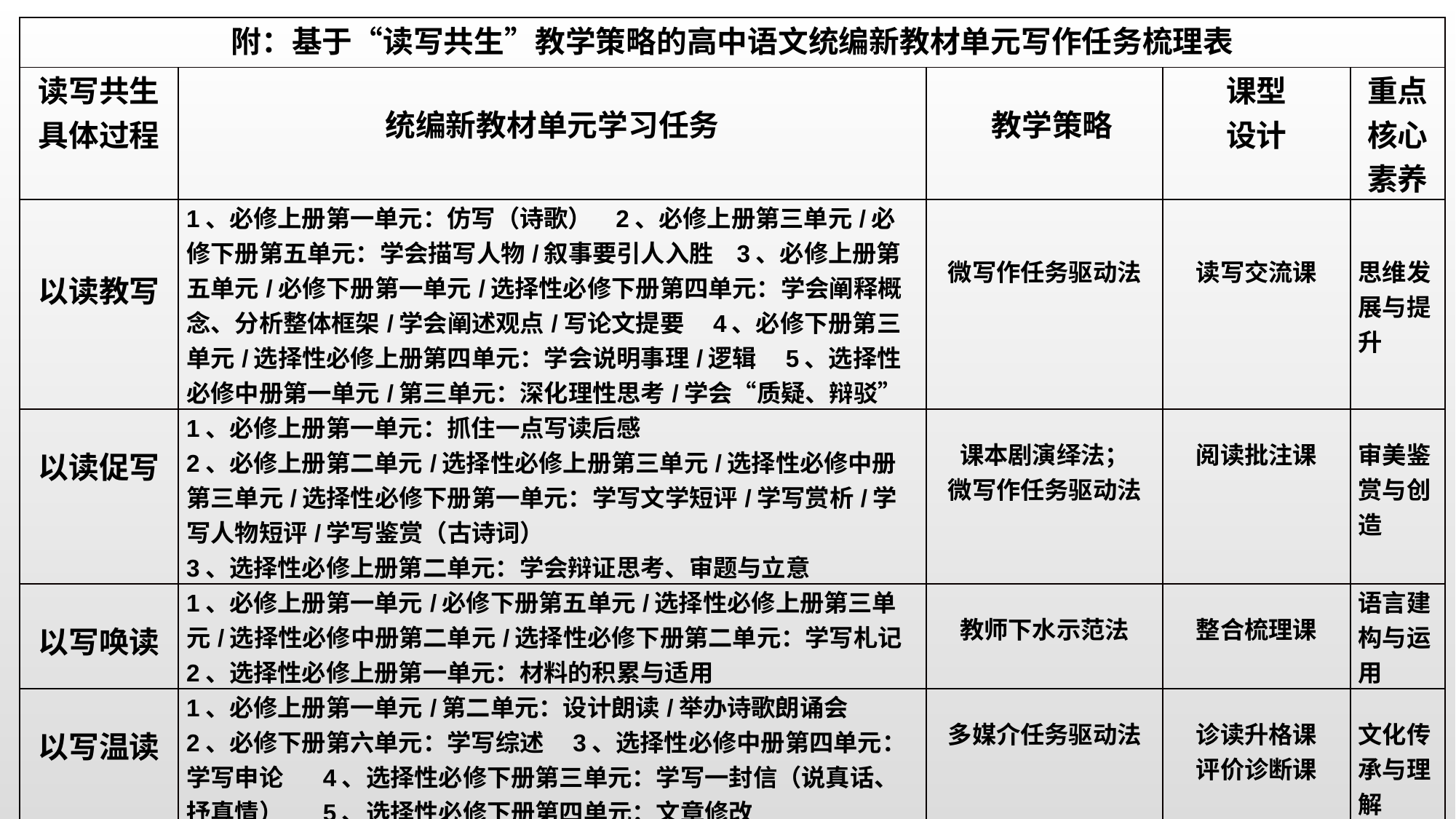

| 附：基于“读写共生”教学策略的高中语文统编新教材单元写作任务梳理表 |  |  |  |  |
| --- | --- | --- | --- | --- |
| 读写共生具体过程 | 统编新教材单元学习任务 | 教学策略 | 课型 设计 | 重点核心素养 |
| 以读教写 | 1、必修上册第一单元：仿写（诗歌） 2、必修上册第三单元/必修下册第五单元：学会描写人物/叙事要引人入胜 3、必修上册第五单元/必修下册第一单元/选择性必修下册第四单元：学会阐释概念、分析整体框架/学会阐述观点/写论文提要 4、必修下册第三单元/选择性必修上册第四单元：学会说明事理/逻辑 5、选择性必修中册第一单元/第三单元：深化理性思考/学会“质疑、辩驳” | 微写作任务驱动法 | 读写交流课 | 思维发展与提升 |
| 以读促写 | 1、必修上册第一单元：抓住一点写读后感 2、必修上册第二单元/选择性必修上册第三单元/选择性必修中册第三单元/选择性必修下册第一单元：学写文学短评/学写赏析/学写人物短评/学写鉴赏（古诗词） 3、选择性必修上册第二单元：学会辩证思考、审题与立意 | 课本剧演绎法； 微写作任务驱动法 | 阅读批注课 | 审美鉴赏与创造 |
| 以写唤读 | 1、必修上册第一单元/必修下册第五单元/选择性必修上册第三单元/选择性必修中册第二单元/选择性必修下册第二单元：学写札记 2、选择性必修上册第一单元：材料的积累与适用 | 教师下水示范法 | 整合梳理课 | 语言建构与运用 |
| 以写温读 | 1、必修上册第一单元/第二单元：设计朗读/举办诗歌朗诵会 2、必修下册第六单元：学写综述 3、选择性必修中册第四单元：学写申论 4、选择性必修下册第三单元：学写一封信（说真话、抒真情） 5、选择性必修下册第四单元：文章修改 | 多媒介任务驱动法 | 诊读升格课 评价诊断课 | 文化传承与理解 |